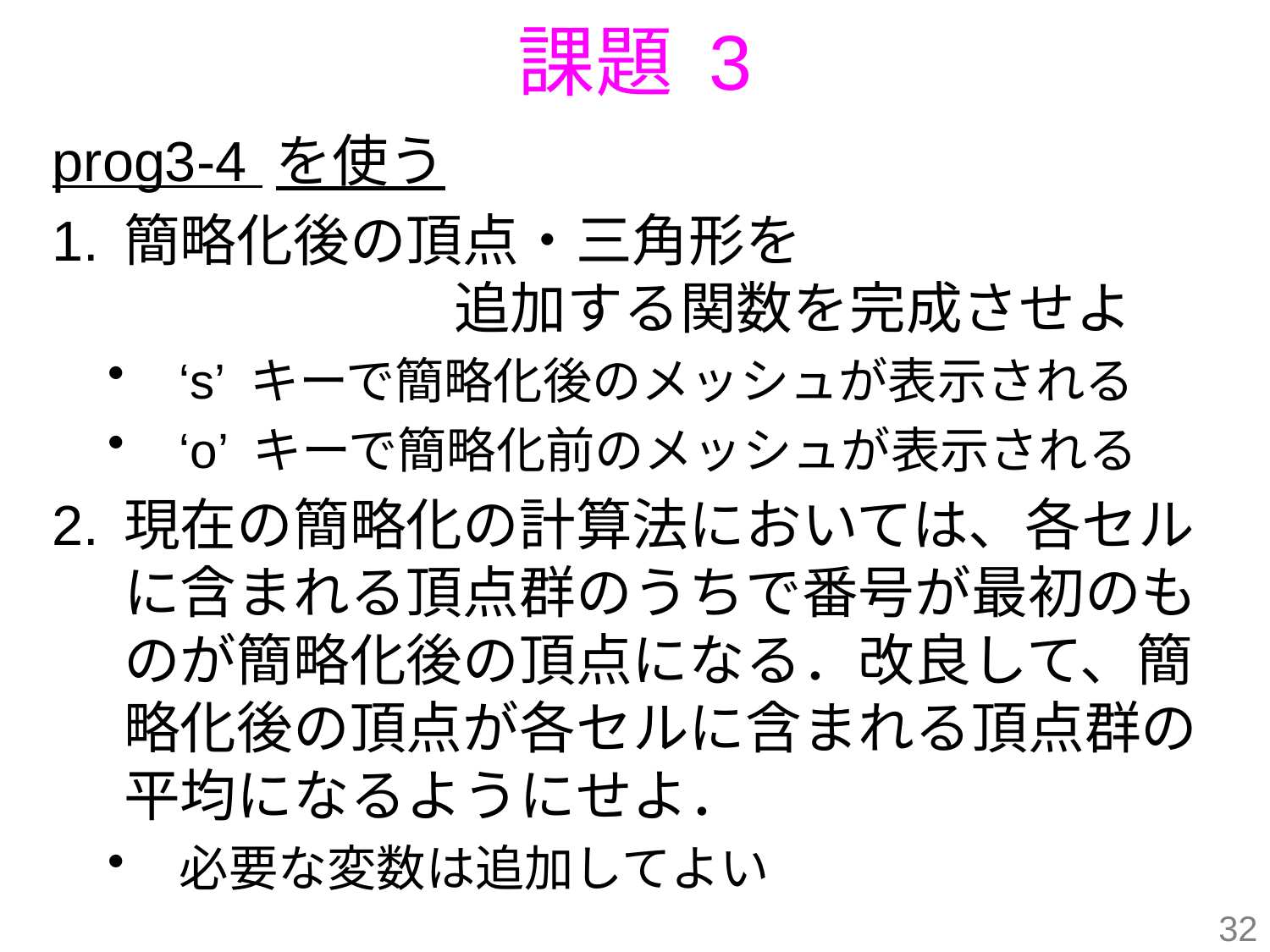

課題 3
prog3-4 を使う
簡略化後の頂点・三角形を
                          追加する関数を完成させよ
‘s’ キーで簡略化後のメッシュが表示される
‘o’ キーで簡略化前のメッシュが表示される
現在の簡略化の計算法においては、各セルに含まれる頂点群のうちで番号が最初のものが簡略化後の頂点になる．改良して、簡略化後の頂点が各セルに含まれる頂点群の平均になるようにせよ．
必要な変数は追加してよい
32